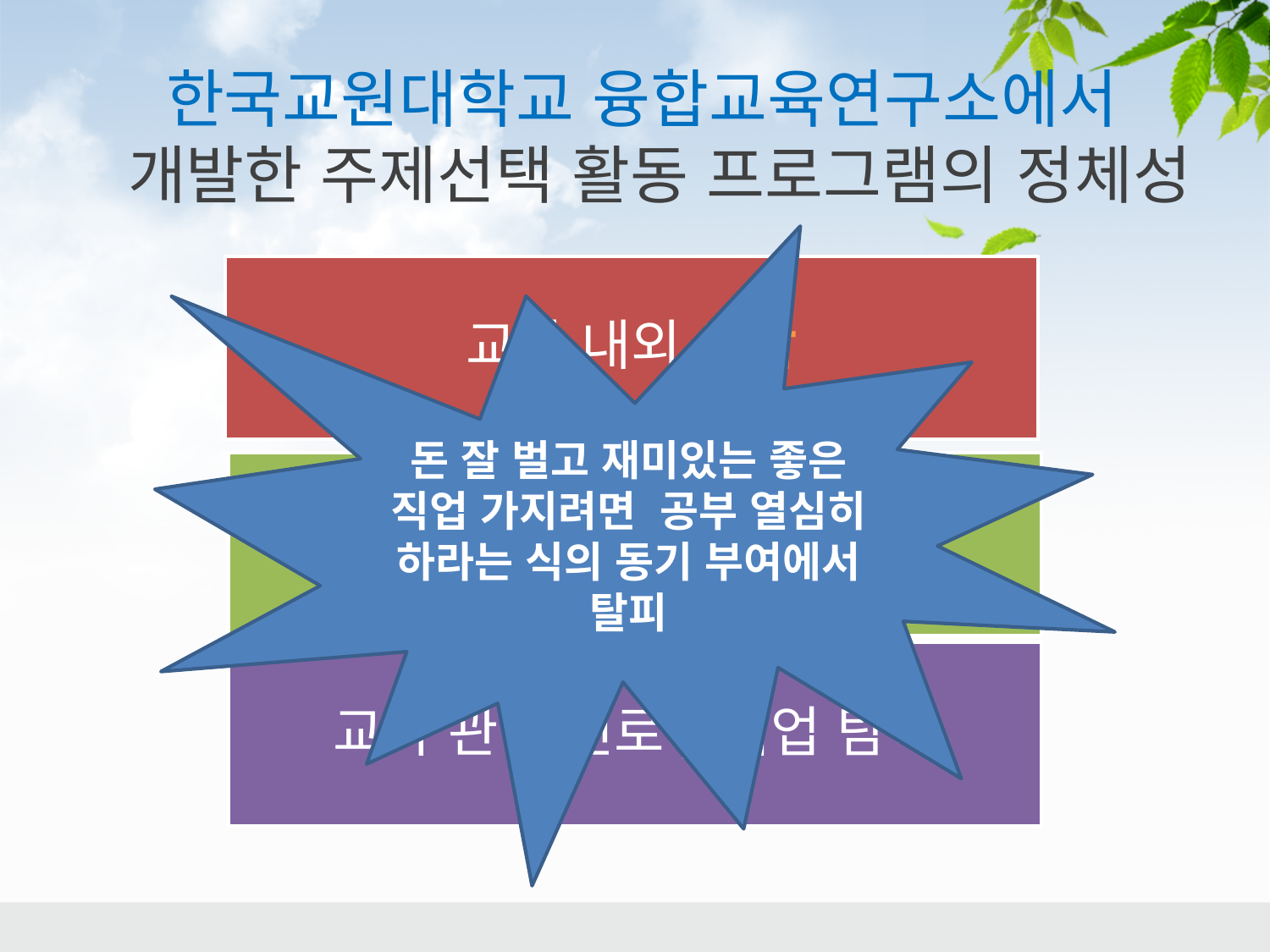

# 한국교원대학교 융합교육연구소에서 개발한 주제선택 활동 프로그램의 정체성
돈 잘 벌고 재미있는 좋은 직업 가지려면  공부 열심히 하라는 식의 동기 부여에서 탈피

교과 내외 융합

학문의 관통개념 중심

교과 관련 진로, 직업 탐색